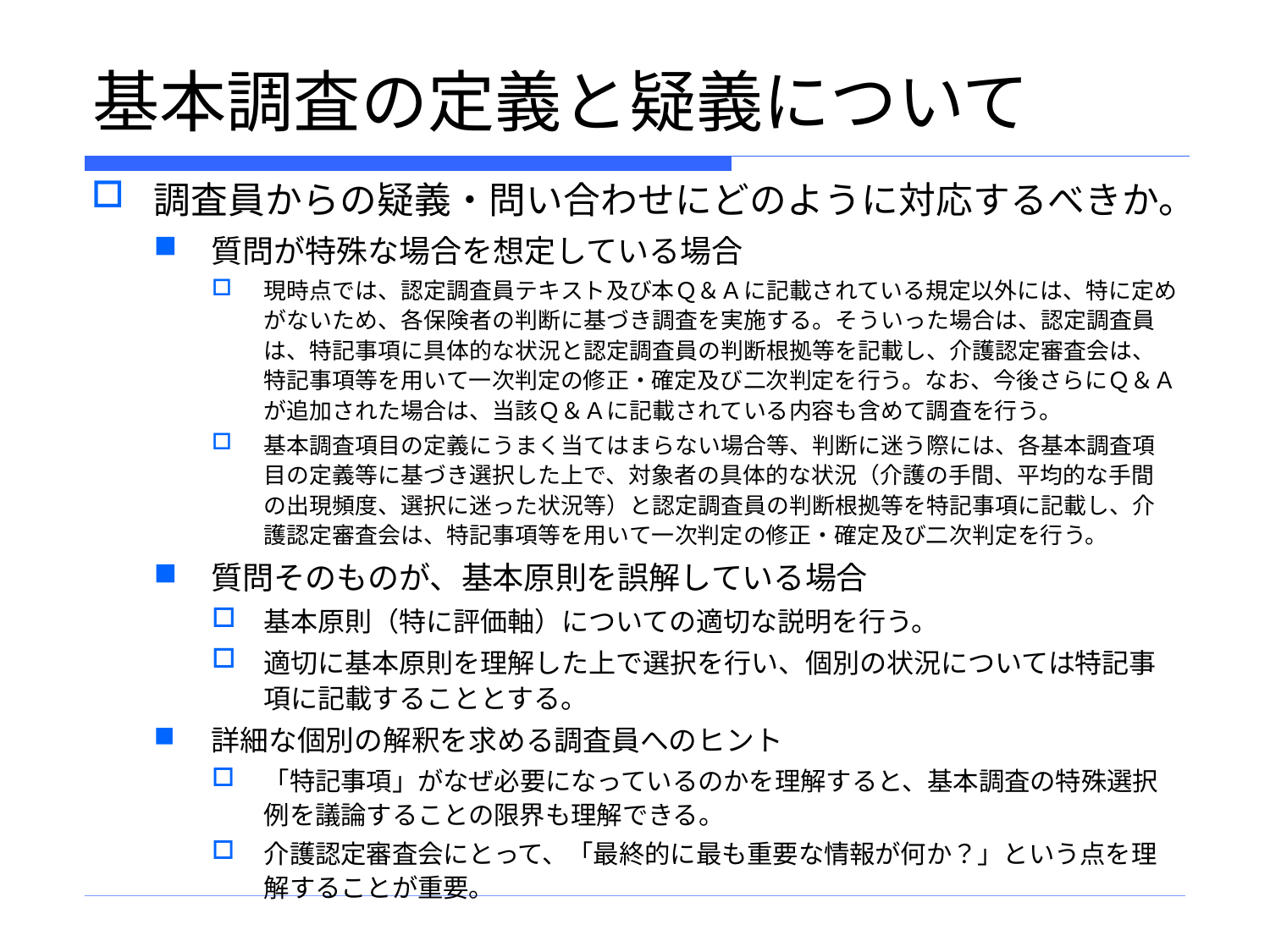

# 基本調査の定義と疑義について
調査員からの疑義・問い合わせにどのように対応するべきか。
質問が特殊な場合を想定している場合
現時点では、認定調査員テキスト及び本Ｑ＆Ａに記載されている規定以外には、特に定めがないため、各保険者の判断に基づき調査を実施する。そういった場合は、認定調査員は、特記事項に具体的な状況と認定調査員の判断根拠等を記載し、介護認定審査会は、特記事項等を用いて一次判定の修正・確定及び二次判定を行う。なお、今後さらにＱ＆Ａが追加された場合は、当該Ｑ＆Ａに記載されている内容も含めて調査を行う。
基本調査項目の定義にうまく当てはまらない場合等、判断に迷う際には、各基本調査項目の定義等に基づき選択した上で、対象者の具体的な状況（介護の手間、平均的な手間の出現頻度、選択に迷った状況等）と認定調査員の判断根拠等を特記事項に記載し、介護認定審査会は、特記事項等を用いて一次判定の修正・確定及び二次判定を行う。
質問そのものが、基本原則を誤解している場合
基本原則（特に評価軸）についての適切な説明を行う。
適切に基本原則を理解した上で選択を行い、個別の状況については特記事項に記載することとする。
詳細な個別の解釈を求める調査員へのヒント
「特記事項」がなぜ必要になっているのかを理解すると、基本調査の特殊選択例を議論することの限界も理解できる。
介護認定審査会にとって、「最終的に最も重要な情報が何か？」という点を理解することが重要。